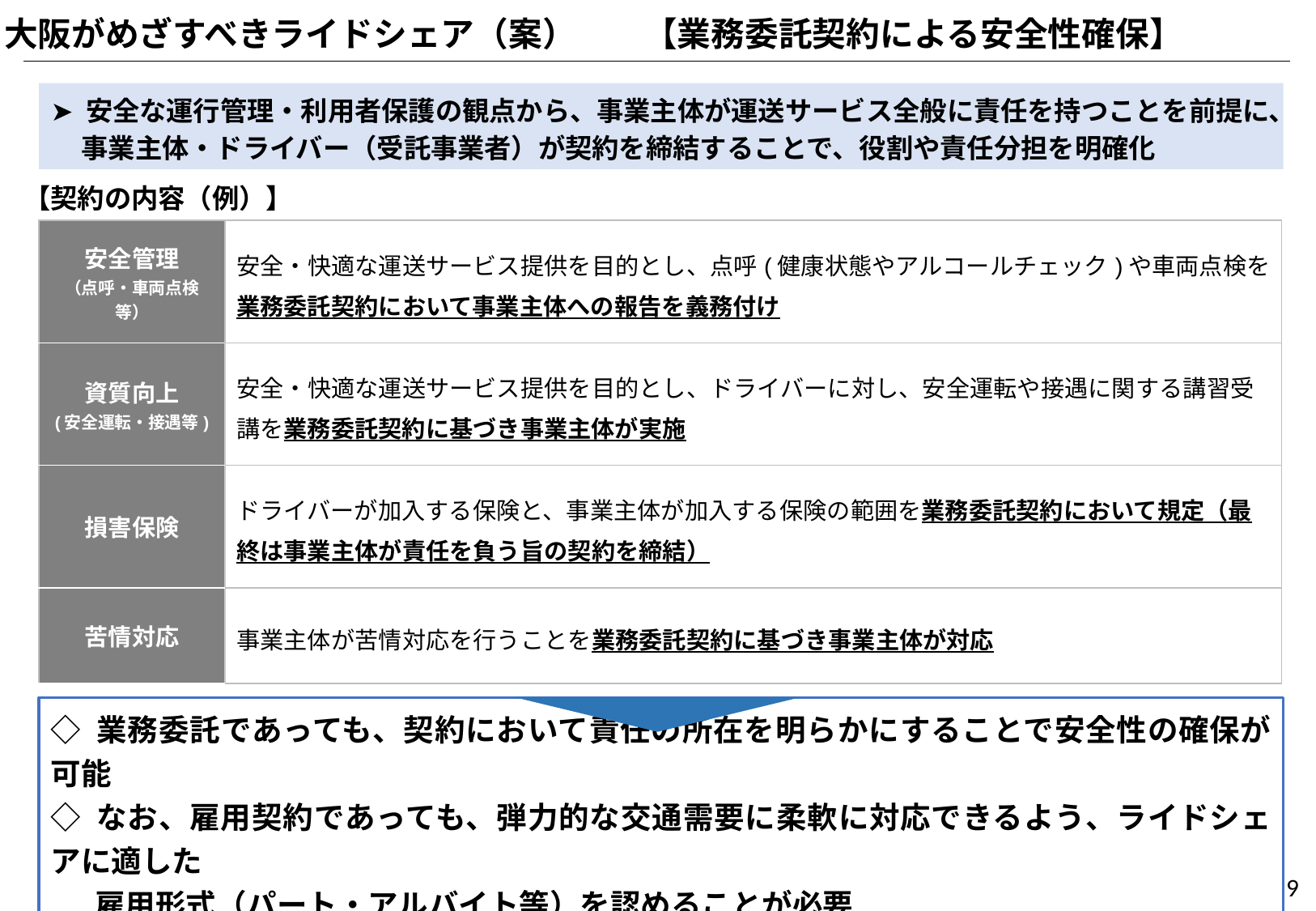

◆大阪がめざすべきライドシェア（案）　　　【業務委託契約による安全性確保】
➤ 安全な運行管理・利用者保護の観点から、事業主体が運送サービス全般に責任を持つことを前提に、
    事業主体・ドライバー（受託事業者）が契約を締結することで、役割や責任分担を明確化
【契約の内容（例）】
| 安全管理 （点呼・車両点検等） | 安全・快適な運送サービス提供を目的とし、点呼(健康状態やアルコールチェック)や車両点検を業務委託契約において事業主体への報告を義務付け |
| --- | --- |
| 資質向上 (安全運転・接遇等) | 安全・快適な運送サービス提供を目的とし、ドライバーに対し、安全運転や接遇に関する講習受講を業務委託契約に基づき事業主体が実施 |
| 損害保険 | ドライバーが加入する保険と、事業主体が加入する保険の範囲を業務委託契約において規定（最終は事業主体が責任を負う旨の契約を締結） |
| 苦情対応 | 事業主体が苦情対応を行うことを業務委託契約に基づき事業主体が対応 |

◇ 業務委託であっても、契約において責任の所在を明らかにすることで安全性の確保が可能
◇ なお、雇用契約であっても、弾力的な交通需要に柔軟に対応できるよう、ライドシェアに適した
　  雇用形式（パート・アルバイト等）を認めることが必要

9